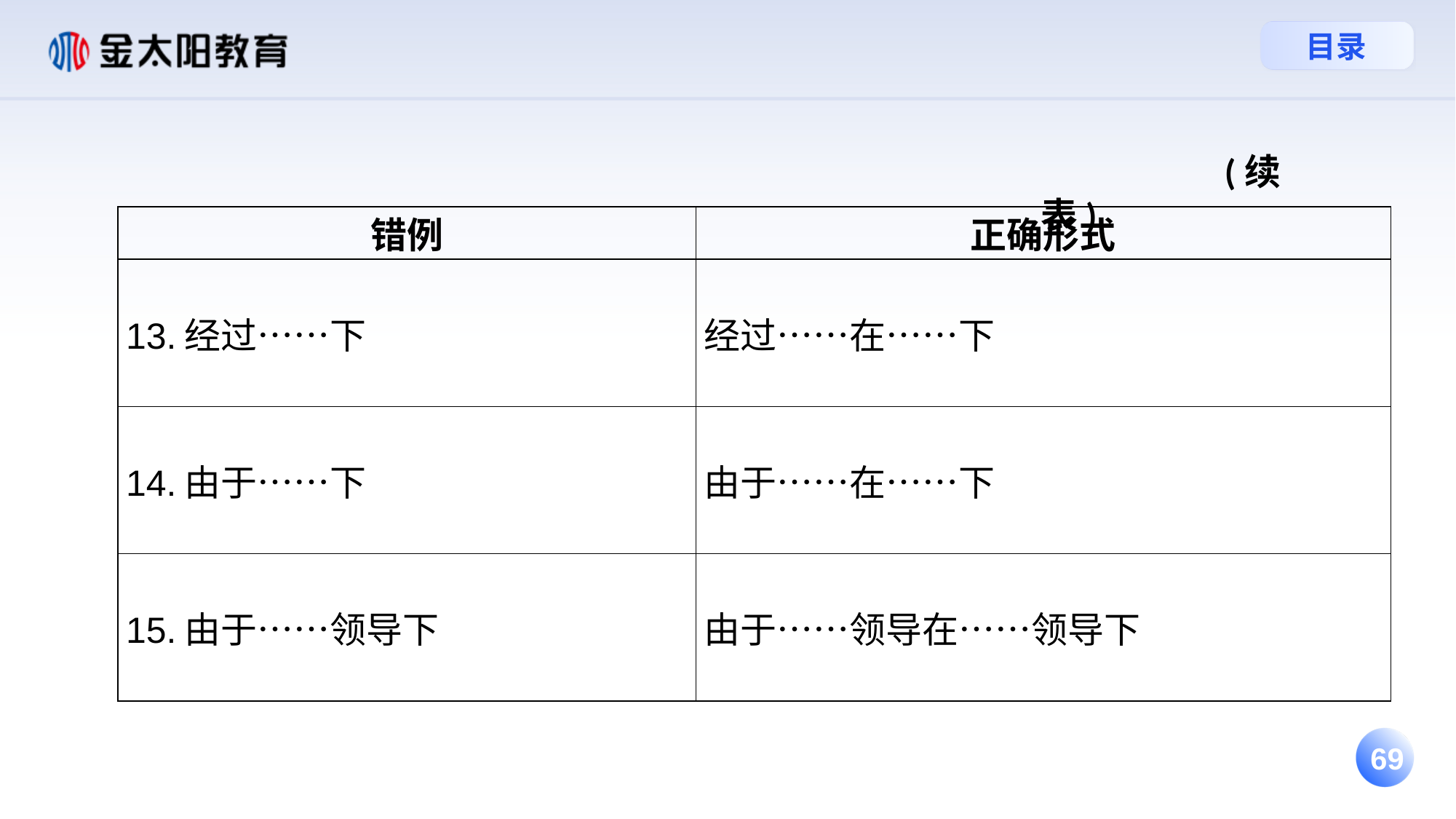

(续表)
| 错例 | 正确形式 |
| --- | --- |
| 13.经过……下 | 经过……在……下 |
| 14.由于……下 | 由于……在……下 |
| 15.由于……领导下 | 由于……领导在……领导下 |